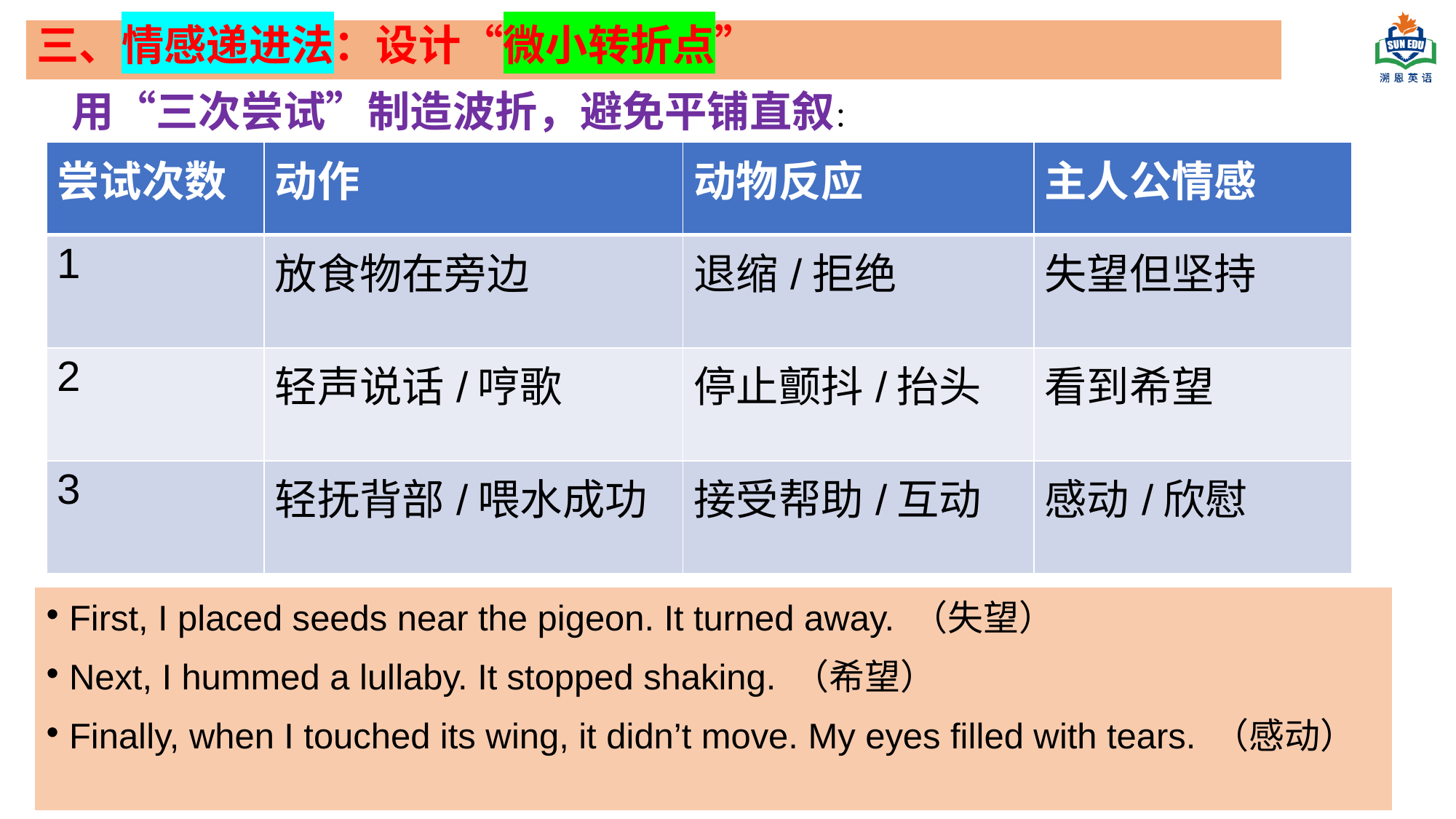

# 三、情感递进法：设计“微小转折点”
用“三次尝试”制造波折，避免平铺直叙：
| 尝试次数 | 动作 | 动物反应 | 主人公情感 |
| --- | --- | --- | --- |
| 1 | 放食物在旁边 | 退缩/拒绝 | 失望但坚持 |
| 2 | 轻声说话/哼歌 | 停止颤抖/抬头 | 看到希望 |
| 3 | 轻抚背部/喂水成功 | 接受帮助/互动 | 感动/欣慰 |
First, I placed seeds near the pigeon. It turned away. （失望）
Next, I hummed a lullaby. It stopped shaking. （希望）
Finally, when I touched its wing, it didn’t move. My eyes filled with tears. （感动）